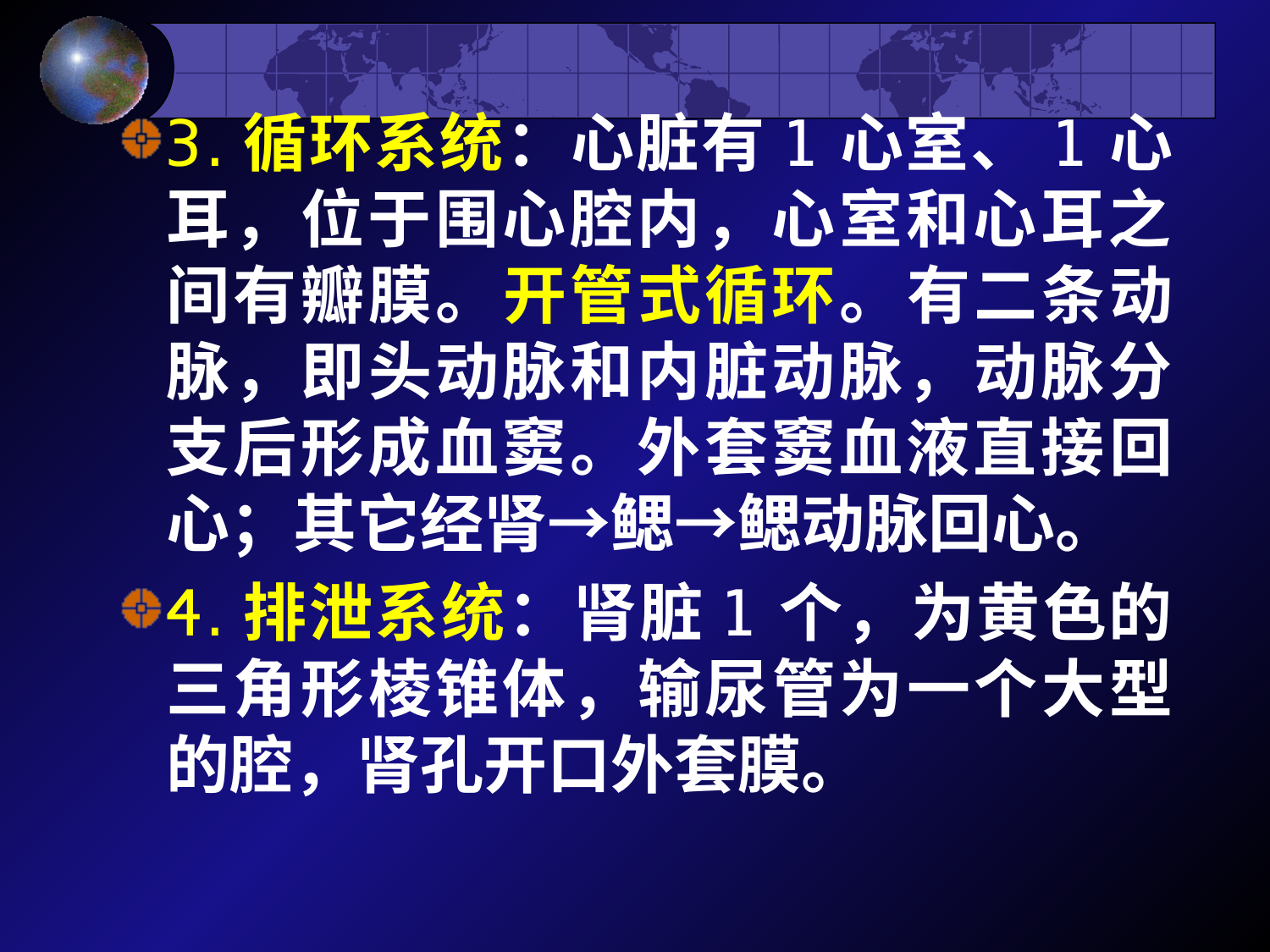

3.循环系统：心脏有1心室、1心耳，位于围心腔内，心室和心耳之间有瓣膜。开管式循环。有二条动脉，即头动脉和内脏动脉，动脉分支后形成血窦。外套窦血液直接回心；其它经肾→鳃→鳃动脉回心。
4.排泄系统：肾脏1个，为黄色的三角形棱锥体，输尿管为一个大型的腔，肾孔开口外套膜。